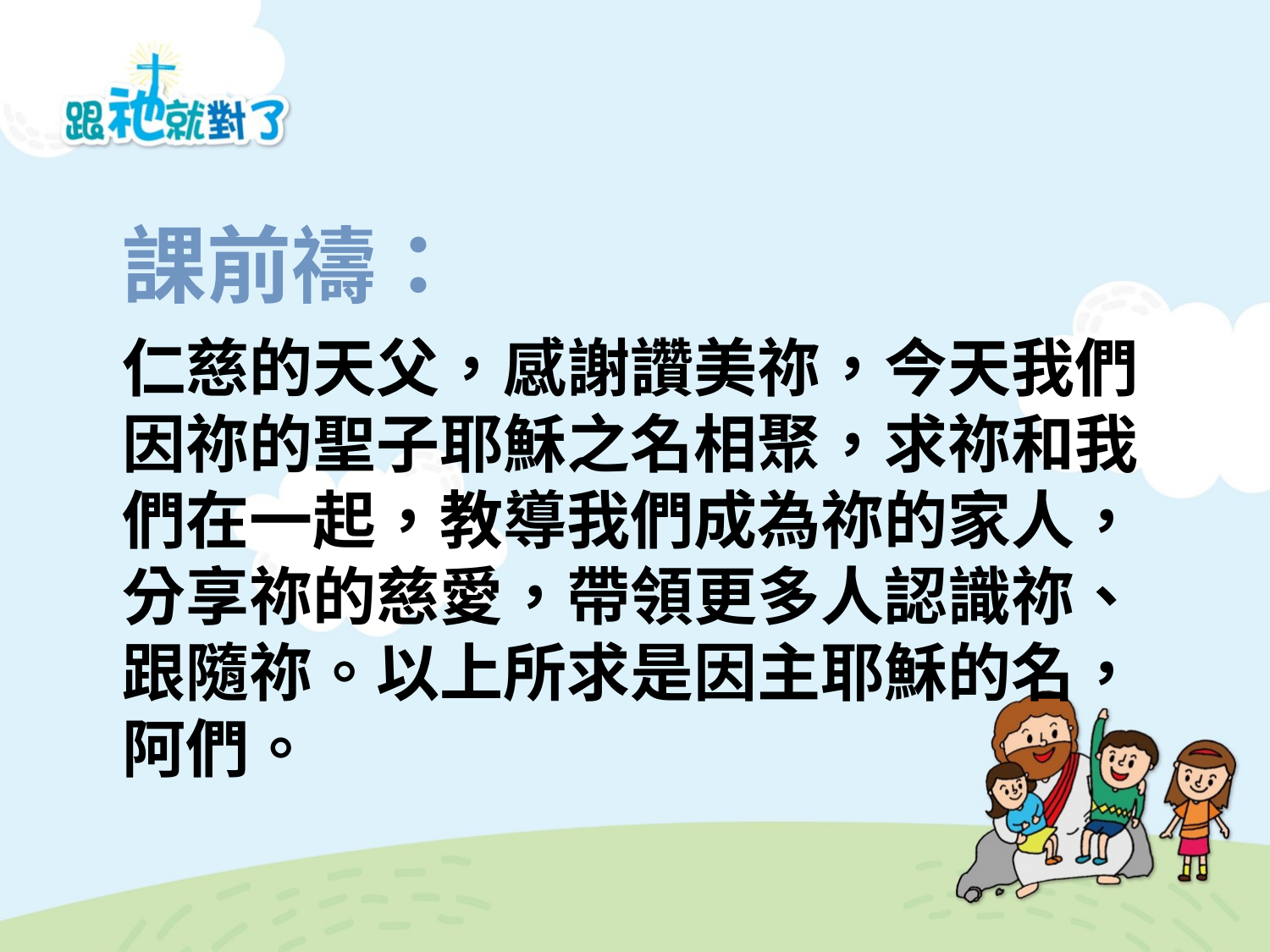

課前禱：
仁慈的天父，感謝讚美祢，今天我們因祢的聖子耶穌之名相聚，求祢和我們在一起，教導我們成為祢的家人，分享祢的慈愛，帶領更多人認識祢、跟隨祢。以上所求是因主耶穌的名，阿們。